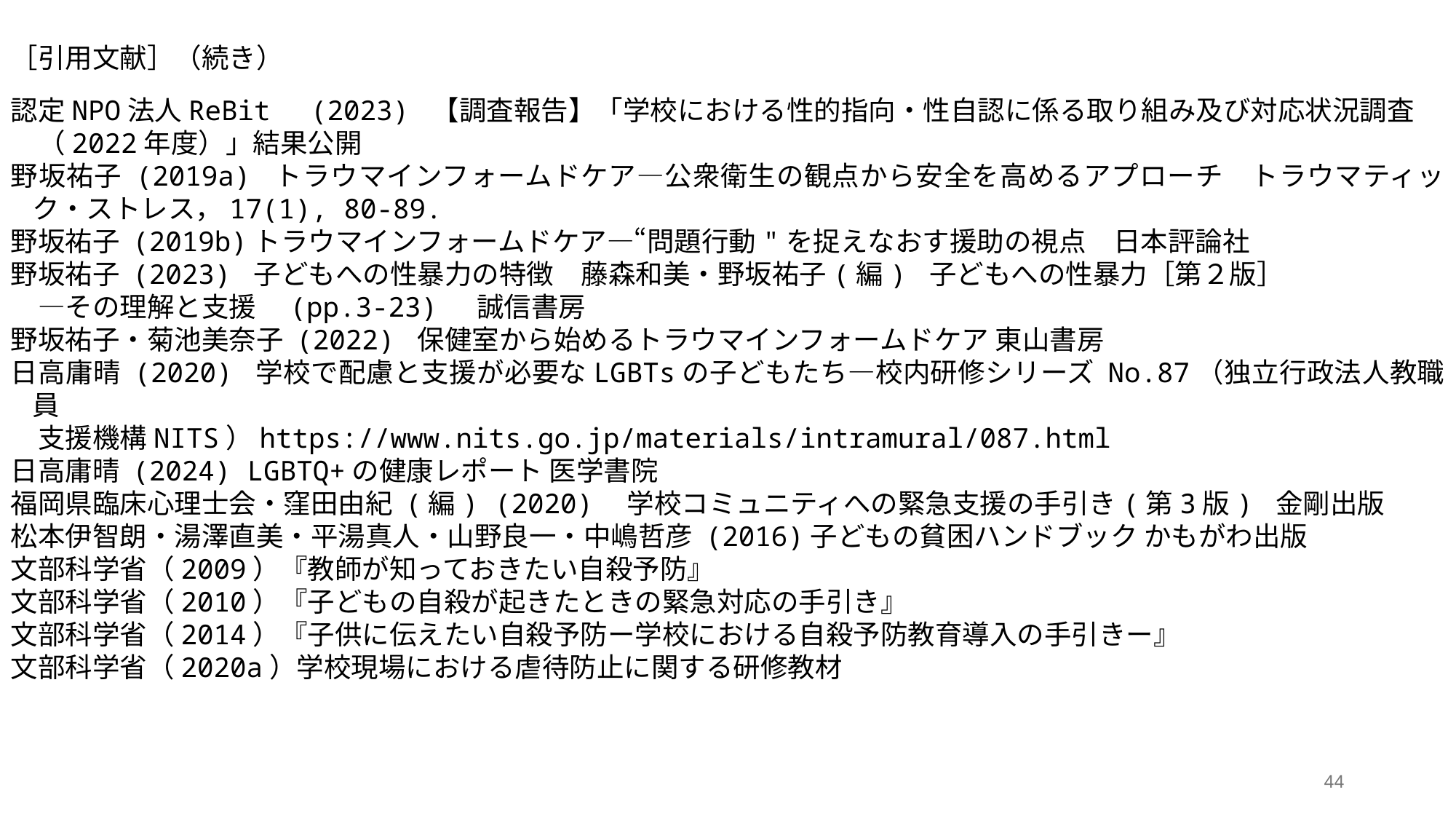

［引用文献］（続き）

認定NPO法人ReBit　(2023) 【調査報告】「学校における性的指向・性自認に係る取り組み及び対応状況調査
　（2022年度）」結果公開
野坂祐子 (2019a) トラウマインフォームドケア―公衆衛生の観点から安全を高めるアプローチ　トラウマティック・ストレス，17(1), 80-89.
野坂祐子 (2019b)トラウマインフォームドケア―“問題行動"を捉えなおす援助の視点　日本評論社
野坂祐子 (2023) 子どもへの性暴力の特徴　藤森和美・野坂祐子(編) 子どもへの性暴力［第２版］
　―その理解と支援　(pp.3-23)  誠信書房
野坂祐子・菊池美奈子 (2022) 保健室から始めるトラウマインフォームドケア 東山書房
日高庸晴 (2020) 学校で配慮と支援が必要なLGBTsの子どもたち―校内研修シリーズ No.87（独立行政法人教職員
　支援機構NITS）https://www.nits.go.jp/materials/intramural/087.html
日高庸晴 (2024) LGBTQ+の健康レポート 医学書院
福岡県臨床心理士会・窪田由紀 (編) (2020)　学校コミュニティへの緊急支援の手引き(第3版) 金剛出版
松本伊智朗・湯澤直美・平湯真人・山野良一・中嶋哲彦 (2016)子どもの貧困ハンドブック かもがわ出版
文部科学省（2009）『教師が知っておきたい自殺予防』
文部科学省（2010）『子どもの自殺が起きたときの緊急対応の手引き』
文部科学省（2014）『子供に伝えたい自殺予防ー学校における自殺予防教育導入の手引きー』
文部科学省（2020a）学校現場における虐待防止に関する研修教材

44